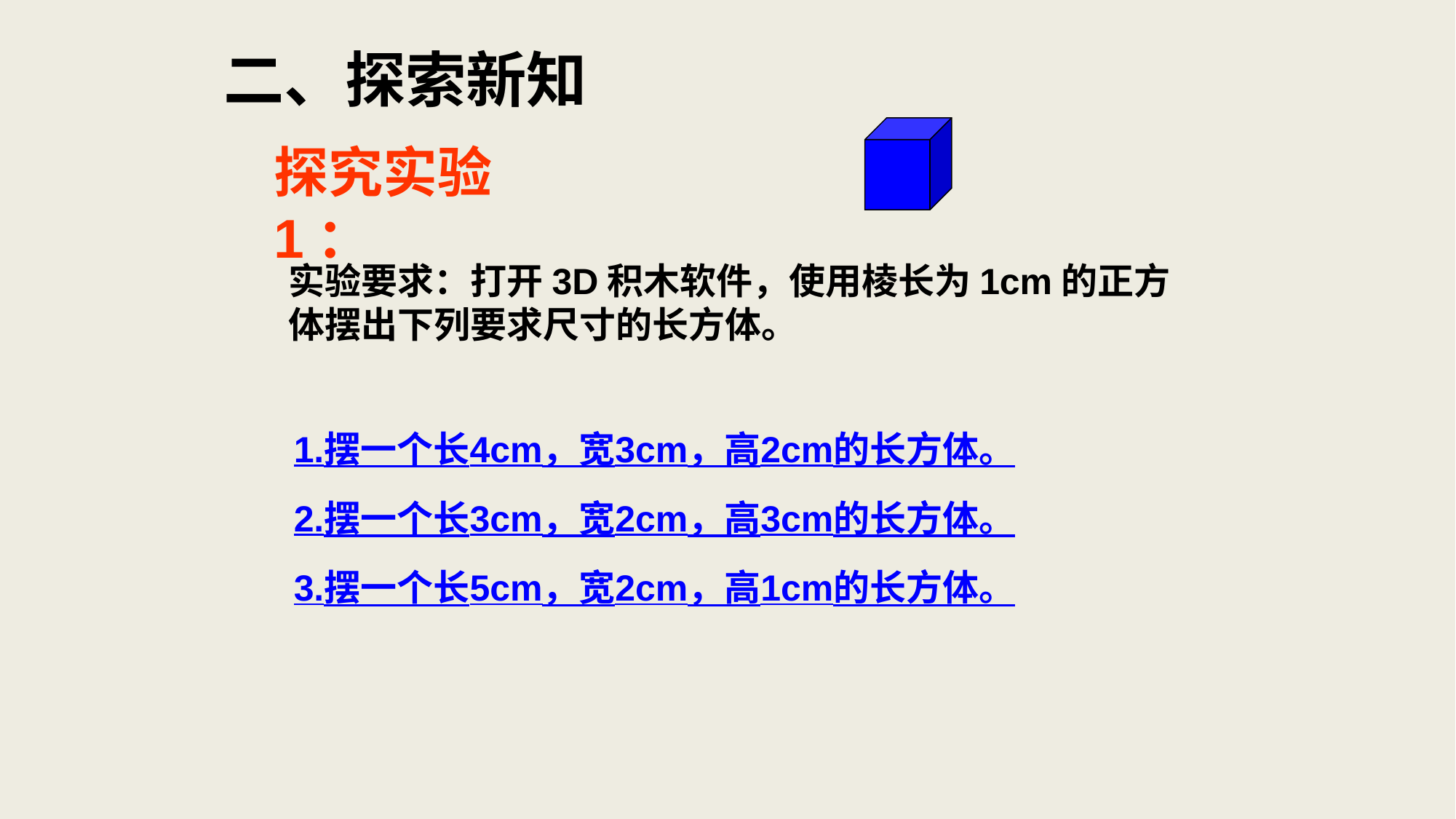

二、探索新知

探究实验1：
实验要求：打开3D积木软件，使用棱长为1cm的正方体摆出下列要求尺寸的长方体。
1.摆一个长4cm，宽3cm，高2cm的长方体。
2.摆一个长3cm，宽2cm，高3cm的长方体。
3.摆一个长5cm，宽2cm，高1cm的长方体。